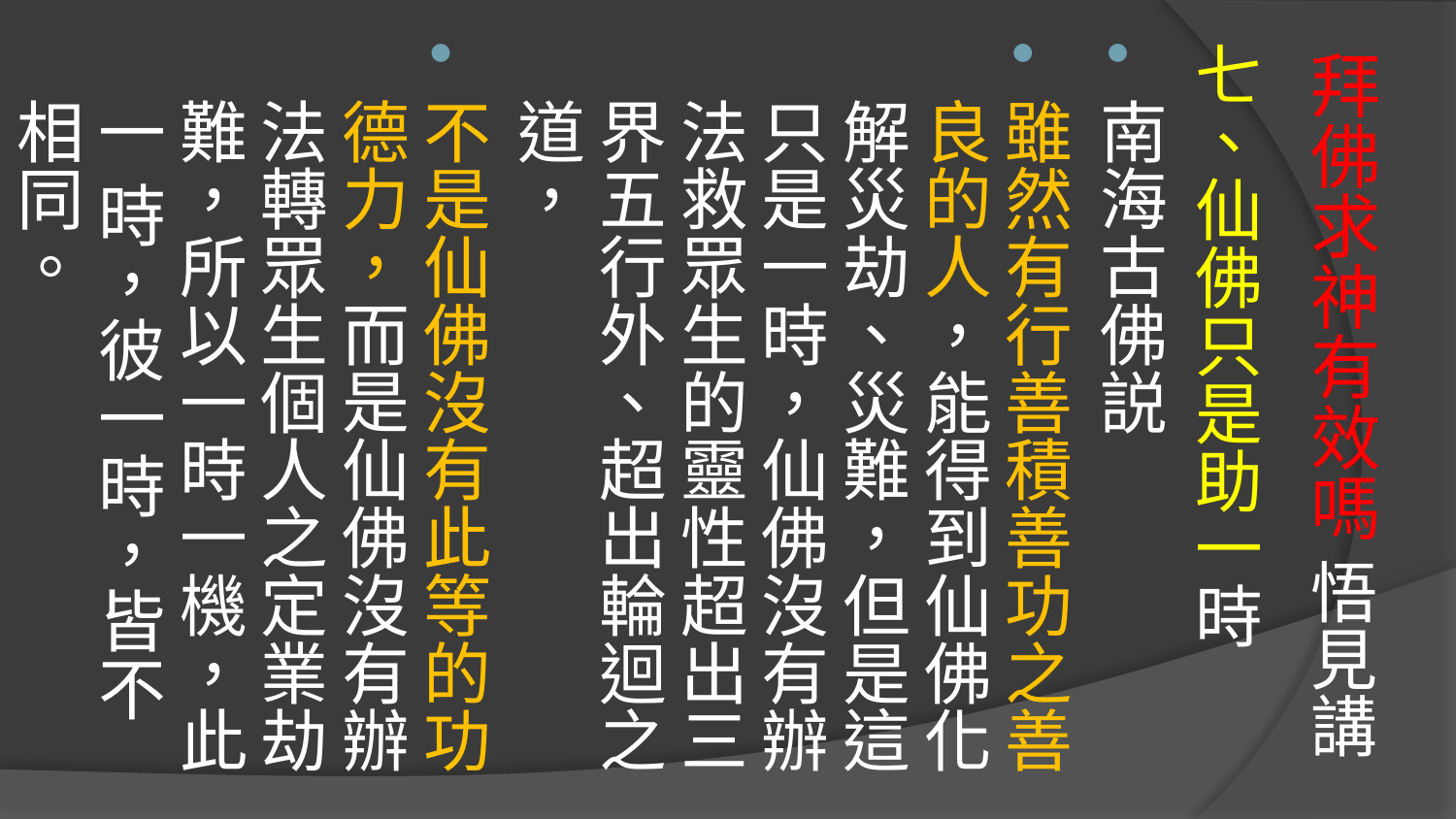

七、仙佛只是助一時
南海古佛説
雖然有行善積善功之善良的人，能得到仙佛化解災劫、災難，但是這只是一時，仙佛沒有辦法救眾生的靈性超出三界五行外、超出輪迴之道，
不是仙佛沒有此等的功德力，而是仙佛沒有辦法轉眾生個人之定業劫難，所以一時一機，此一 時，彼一時，皆不相同。
# 拜佛求神有效嗎 悟見講